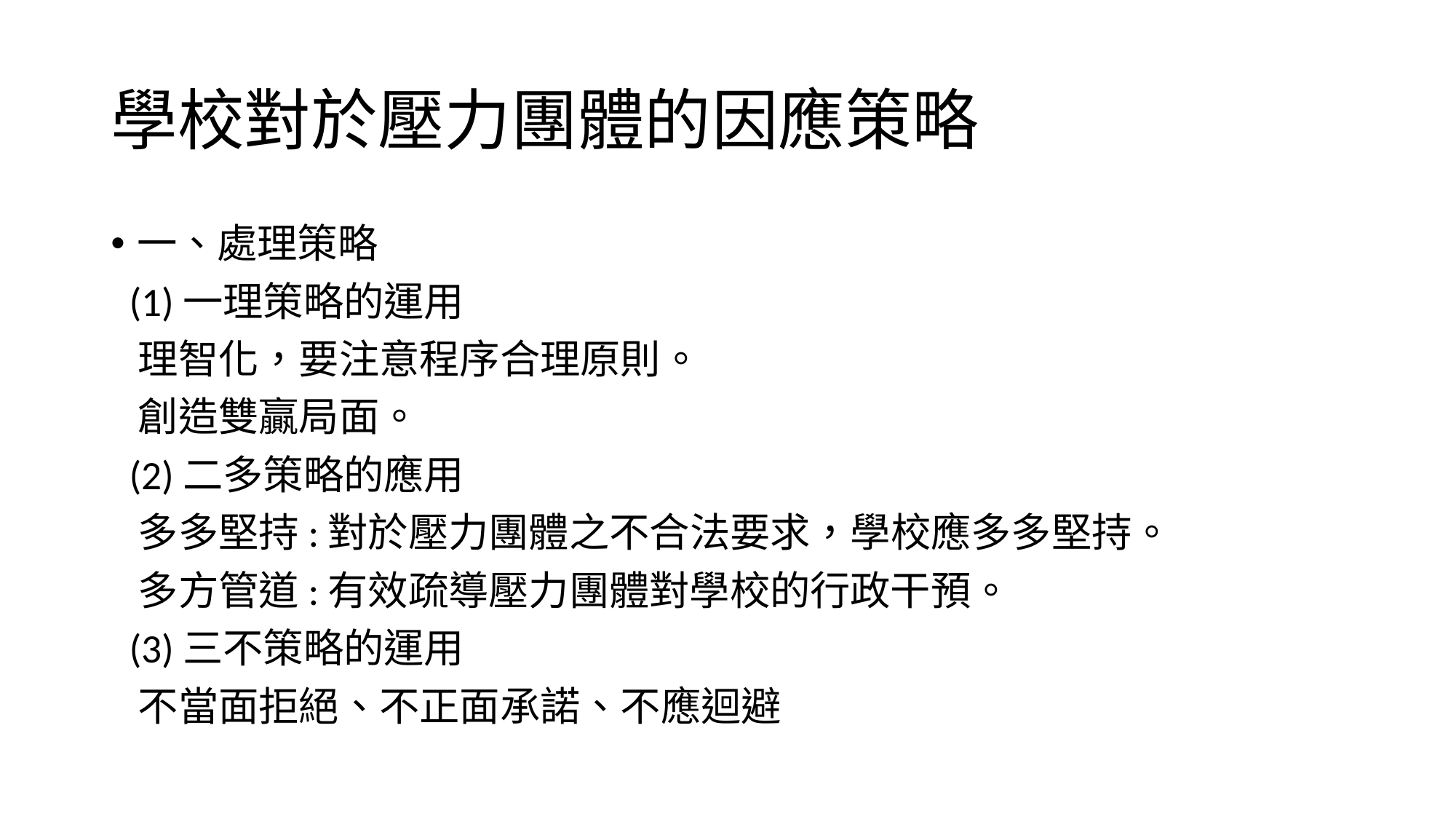

# 學校對於壓力團體的因應策略
一、處理策略
  (1)一理策略的運用
  理智化，要注意程序合理原則。
  創造雙贏局面。
  (2)二多策略的應用
  多多堅持:對於壓力團體之不合法要求，學校應多多堅持。
  多方管道:有效疏導壓力團體對學校的行政干預。
  (3)三不策略的運用
  不當面拒絕、不正面承諾、不應迴避